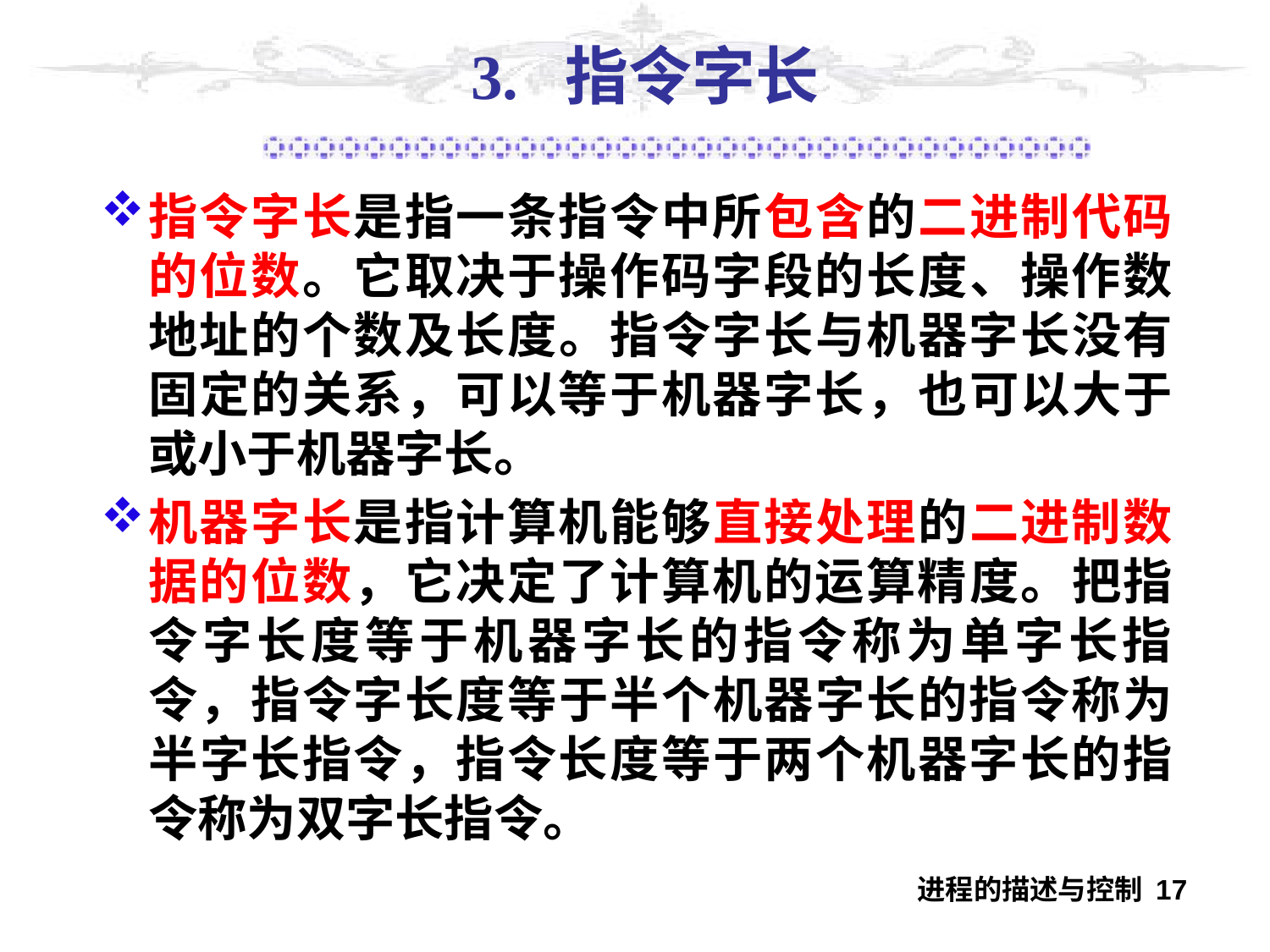

# 3.  指令字长
指令字长是指一条指令中所包含的二进制代码的位数。它取决于操作码字段的长度、操作数地址的个数及长度。指令字长与机器字长没有固定的关系，可以等于机器字长，也可以大于或小于机器字长。
机器字长是指计算机能够直接处理的二进制数据的位数，它决定了计算机的运算精度。把指令字长度等于机器字长的指令称为单字长指令，指令字长度等于半个机器字长的指令称为半字长指令，指令长度等于两个机器字长的指令称为双字长指令。